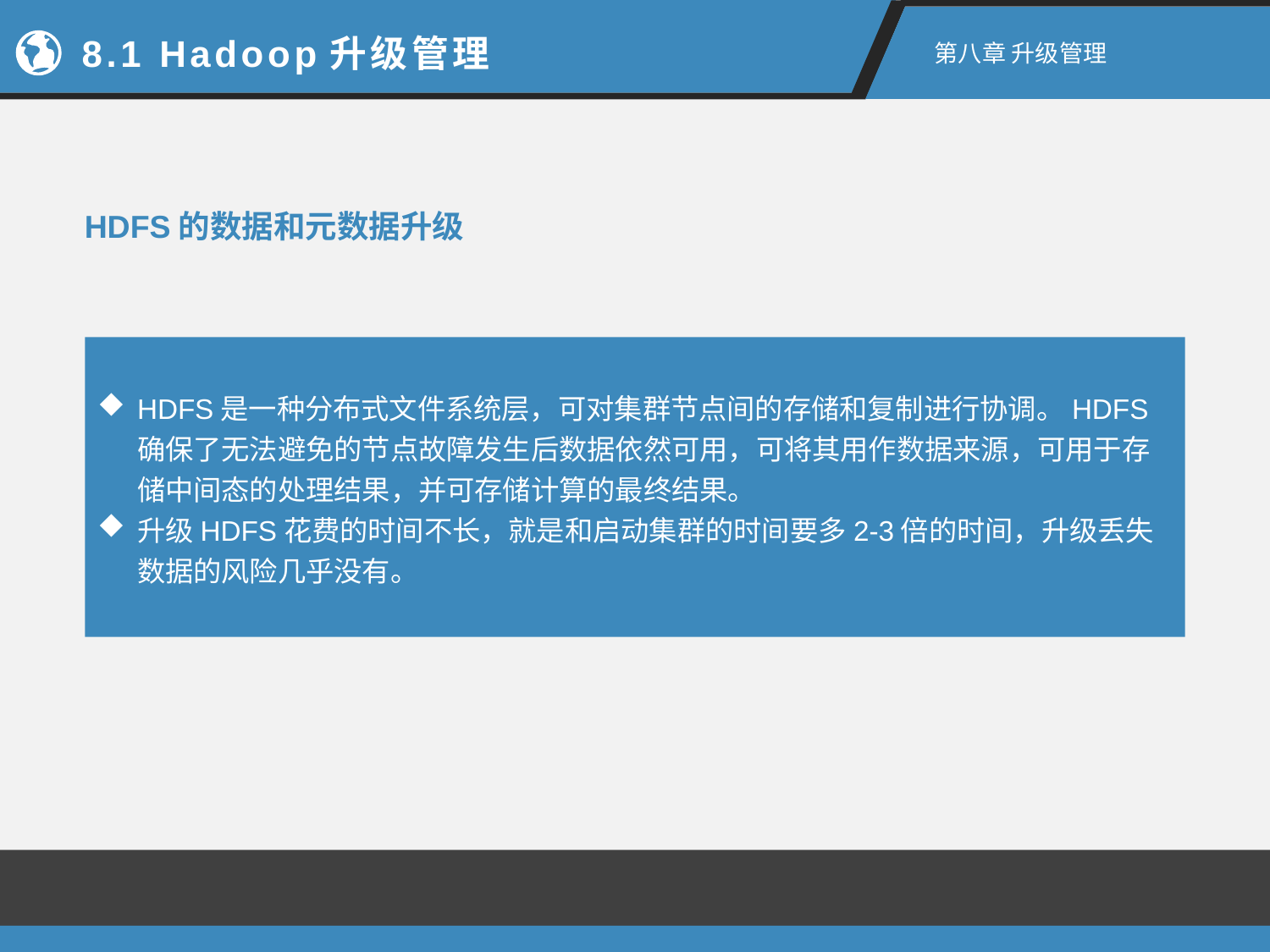

8.1 Hadoop升级管理

第八章 升级管理
HDFS的数据和元数据升级
HDFS是一种分布式文件系统层，可对集群节点间的存储和复制进行协调。HDFS确保了无法避免的节点故障发生后数据依然可用，可将其用作数据来源，可用于存储中间态的处理结果，并可存储计算的最终结果。
升级HDFS花费的时间不长，就是和启动集群的时间要多2-3倍的时间，升级丢失数据的风险几乎没有。